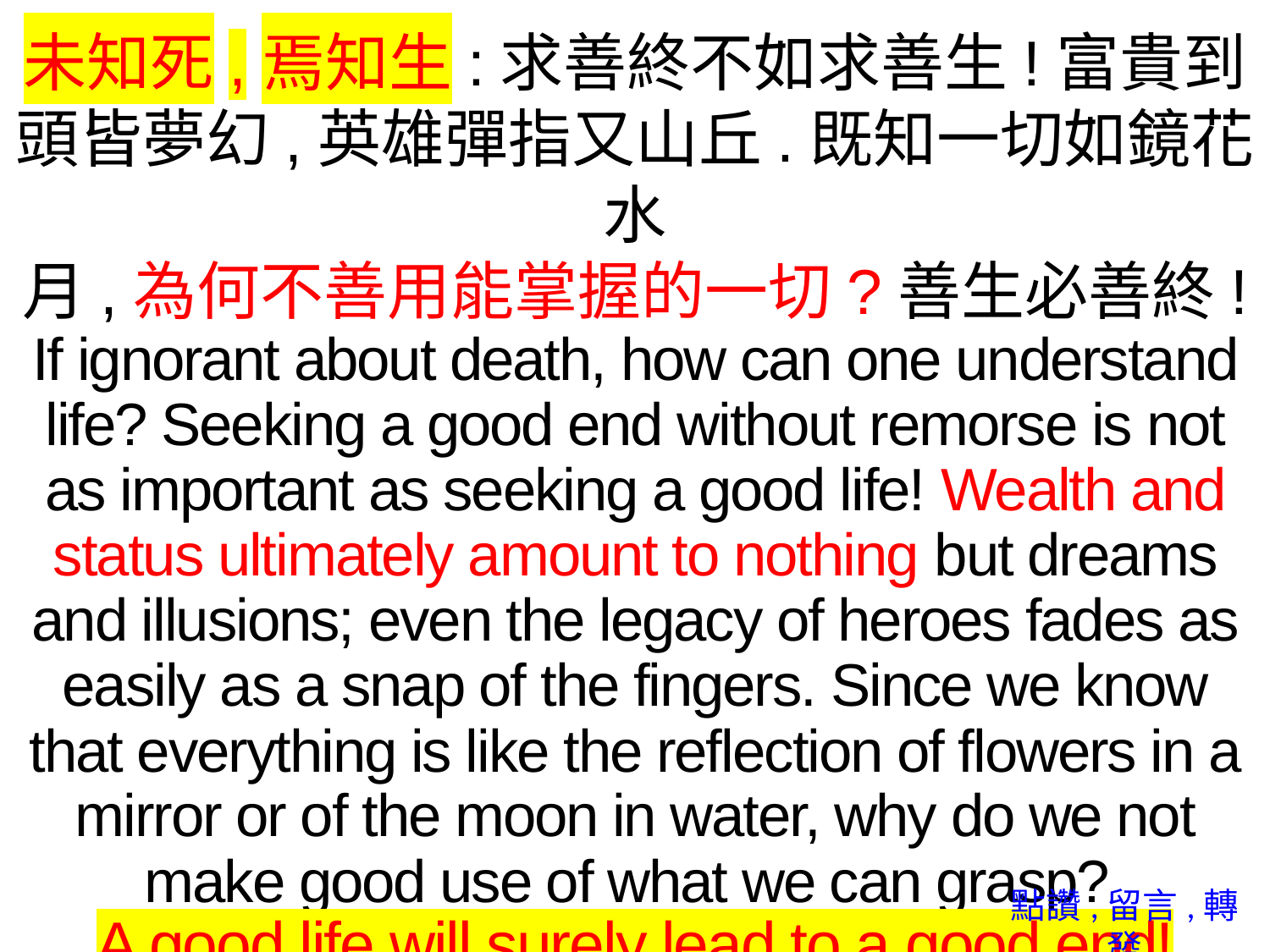

未知死,焉知生:求善終不如求善生!富貴到頭皆夢幻,英雄彈指又山丘.既知一切如鏡花水
月,為何不善用能掌握的一切?善生必善終!
If ignorant about death, how can one understand life? Seeking a good end without remorse is not as important as seeking a good life! Wealth and status ultimately amount to nothing but dreams and illusions; even the legacy of heroes fades as easily as a snap of the fingers. Since we know that everything is like the reflection of flowers in a mirror or of the moon in water, why do we not make good use of what we can grasp?
A good life will surely lead to a good end!
點讚,留言,轉發